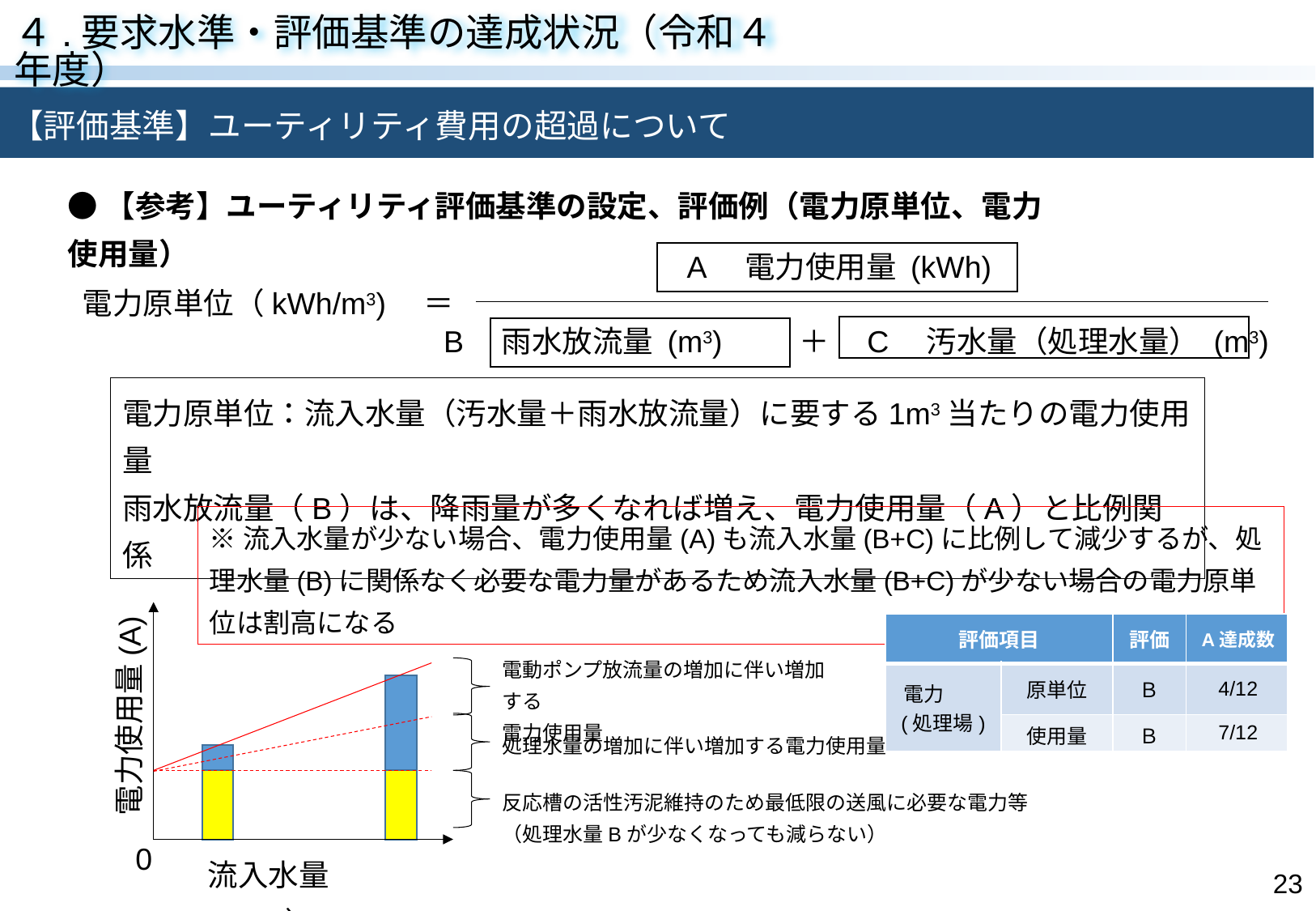

４.要求水準・評価基準の達成状況（令和４年度）
【評価基準】ユーティリティ費用の超過について
●【参考】ユーティリティ評価基準の設定、評価例（電力原単位、電力使用量）
A　電力使用量 (kWh)

電力原単位（kWh/m3)　＝
B　雨水放流量 (m3) 　　＋　C　汚水量（処理水量） (m3)

電力原単位：流入水量（汚水量＋雨水放流量）に要する1m3当たりの電力使用量
雨水放流量（B）は、降雨量が多くなれば増え、電力使用量（A）と比例関係
※流入水量が少ない場合、電力使用量(A)も流入水量(B+C)に比例して減少するが、処理水量(B)に関係なく必要な電力量があるため流入水量(B+C)が少ない場合の電力原単位は割高になる
| 評価項目 |  | 評価 | A達成数 |
| --- | --- | --- | --- |
| 電力 　(処理場) | 原単位 | Ｂ | 4/12 |
|  | 使用量 | Ｂ | 7/12 |
電動ポンプ放流量の増加に伴い増加する
電力使用量

電力使用量(A)

処理水量の増加に伴い増加する電力使用量

反応槽の活性汚泥維持のため最低限の送風に必要な電力等
（処理水量Bが少なくなっても減らない）
0
流入水量(B+C）
23